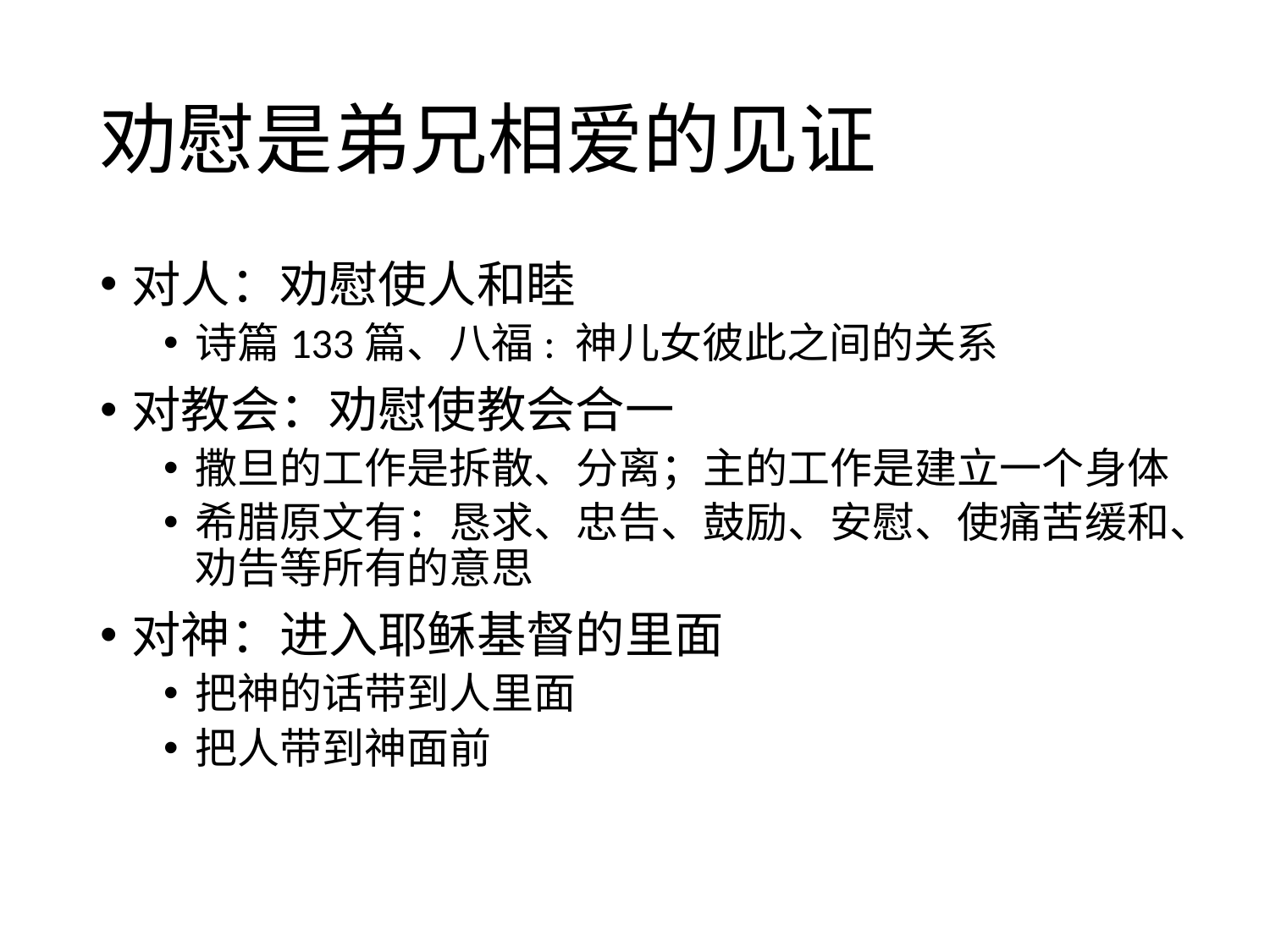

# 劝慰是弟兄相爱的见证
对人：劝慰使人和睦
诗篇133篇、八福: 神儿女彼此之间的关系
对教会：劝慰使教会合一
撒旦的工作是拆散、分离；主的工作是建立一个身体
希腊原文有：恳求、忠告、鼓励、安慰、使痛苦缓和、劝告等所有的意思
对神：进入耶稣基督的里面
把神的话带到人里面
把人带到神面前